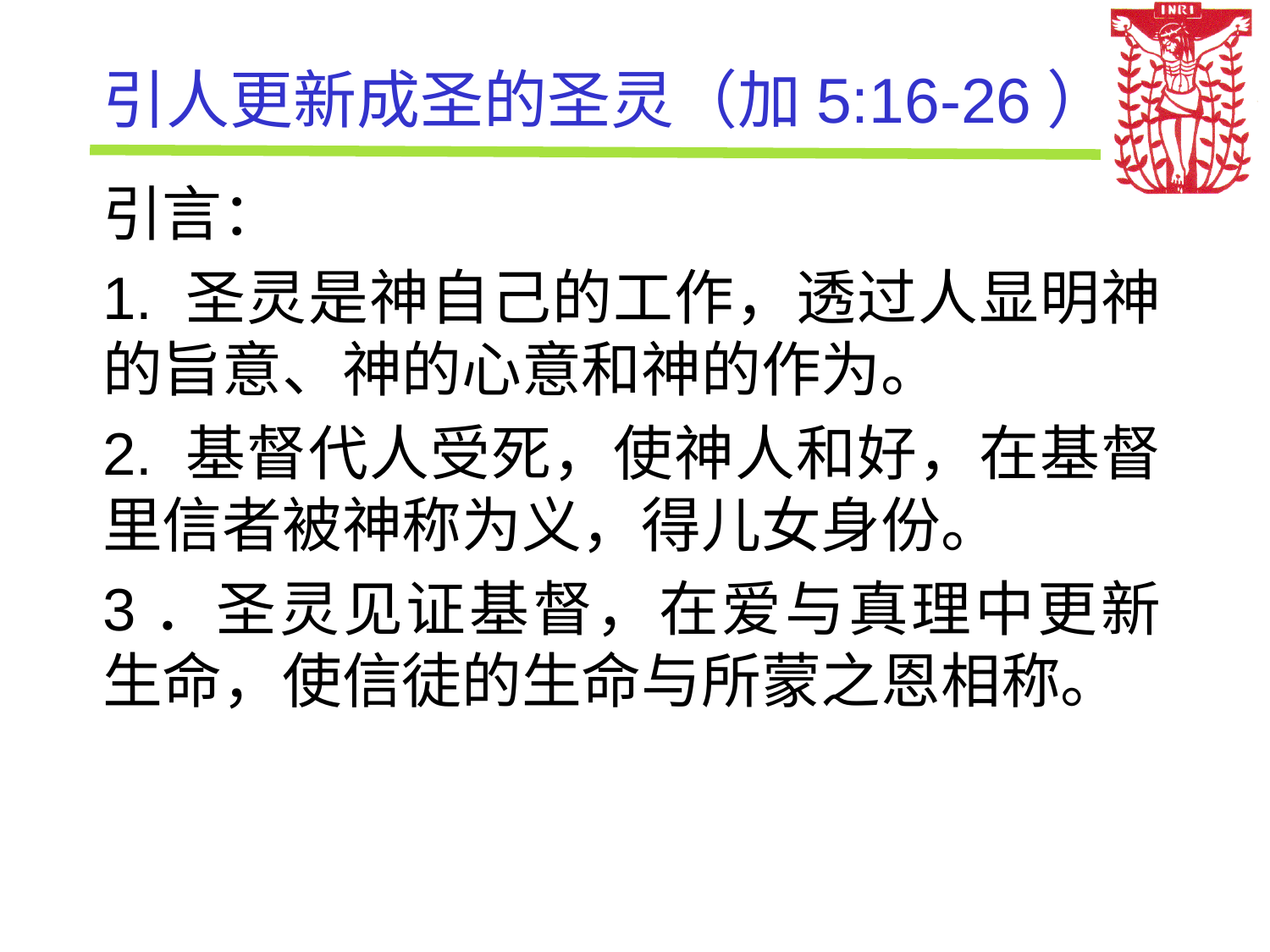

# 引人更新成圣的圣灵（加5:16-26）
引言：
1. 圣灵是神自己的工作，透过人显明神的旨意、神的心意和神的作为。
2. 基督代人受死，使神人和好，在基督里信者被神称为义，得儿女身份。
3．圣灵见证基督，在爱与真理中更新生命，使信徒的生命与所蒙之恩相称。